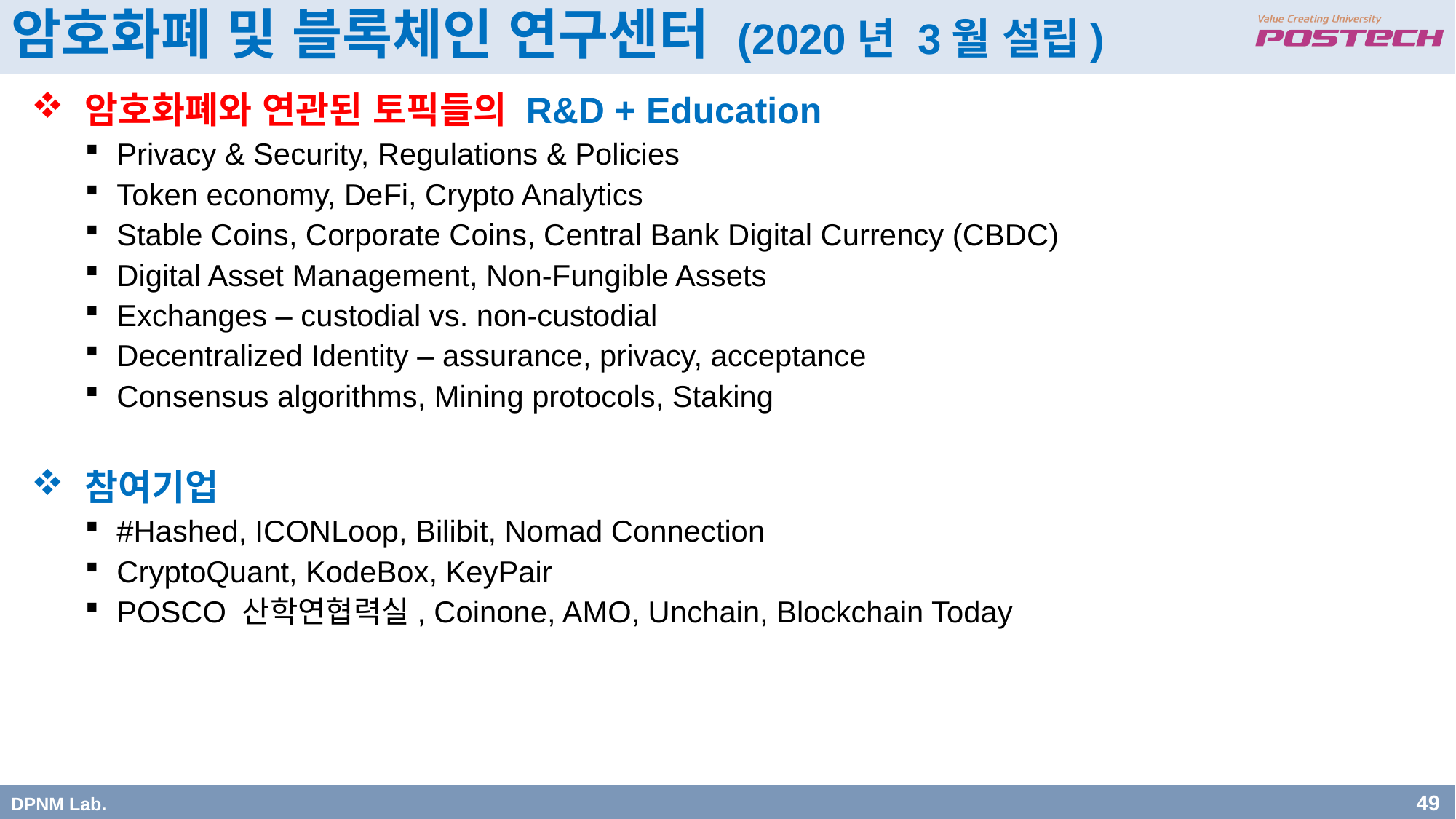

암호화폐 및 블록체인 연구센터 (2020년 3월 설립)
암호화폐와 연관된 토픽들의 R&D + Education
Privacy & Security, Regulations & Policies
Token economy, DeFi, Crypto Analytics
Stable Coins, Corporate Coins, Central Bank Digital Currency (CBDC)
Digital Asset Management, Non-Fungible Assets
Exchanges – custodial vs. non-custodial
Decentralized Identity – assurance, privacy, acceptance
Consensus algorithms, Mining protocols, Staking

참여기업
#Hashed, ICONLoop, Bilibit, Nomad Connection
CryptoQuant, KodeBox, KeyPair
POSCO 산학연협력실, Coinone, AMO, Unchain, Blockchain Today